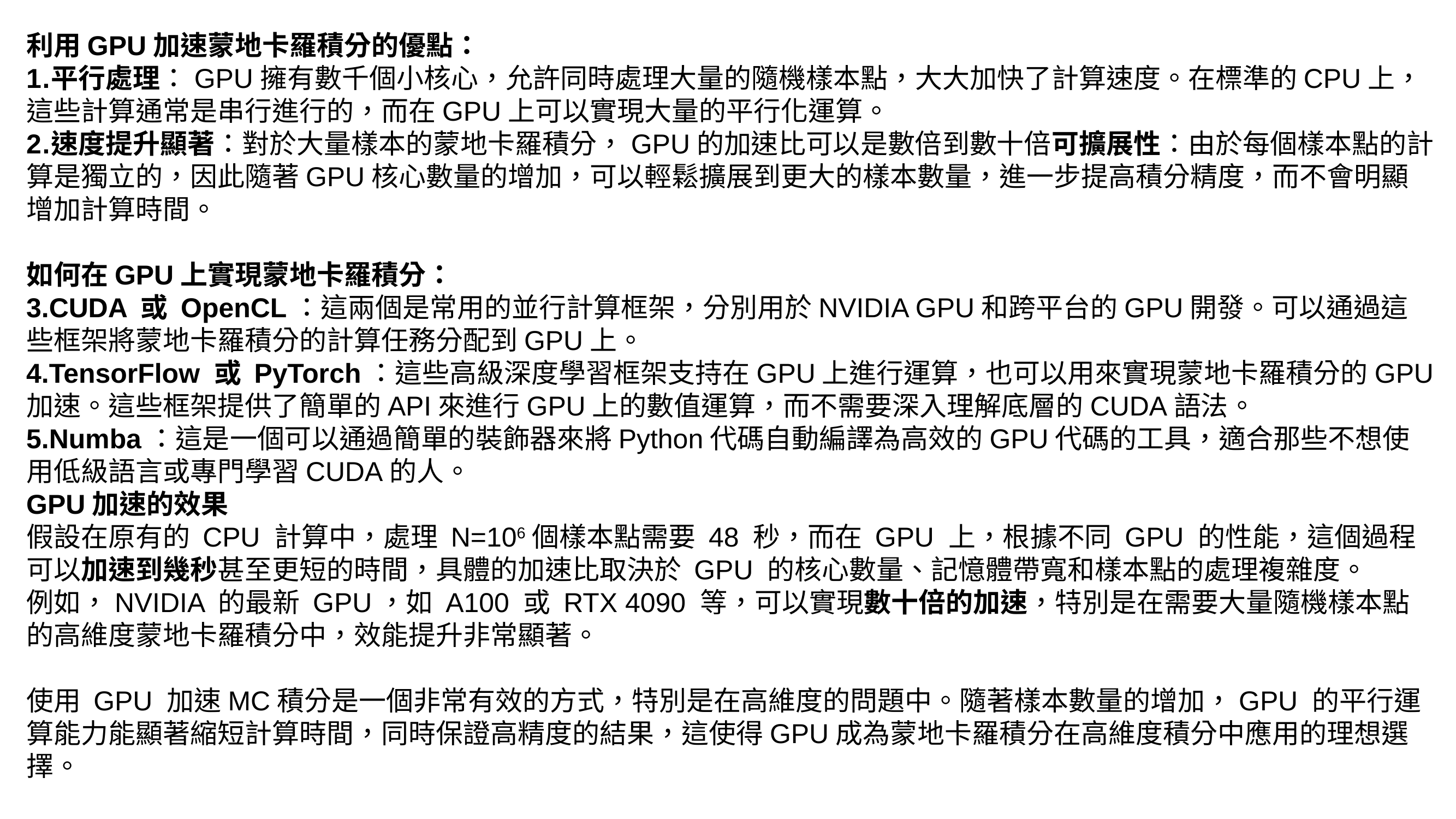

利用GPU加速蒙地卡羅積分的優點：
平行處理：GPU擁有數千個小核心，允許同時處理大量的隨機樣本點，大大加快了計算速度。在標準的CPU上，這些計算通常是串行進行的，而在GPU上可以實現大量的平行化運算。
速度提升顯著：對於大量樣本的蒙地卡羅積分，GPU的加速比可以是數倍到數十倍可擴展性：由於每個樣本點的計算是獨立的，因此隨著GPU核心數量的增加，可以輕鬆擴展到更大的樣本數量，進一步提高積分精度，而不會明顯增加計算時間。

如何在GPU上實現蒙地卡羅積分：
CUDA 或 OpenCL：這兩個是常用的並行計算框架，分別用於NVIDIA GPU和跨平台的GPU開發。可以通過這些框架將蒙地卡羅積分的計算任務分配到GPU上。
TensorFlow 或 PyTorch：這些高級深度學習框架支持在GPU上進行運算，也可以用來實現蒙地卡羅積分的GPU加速。這些框架提供了簡單的API來進行GPU上的數值運算，而不需要深入理解底層的CUDA語法。
Numba：這是一個可以通過簡單的裝飾器來將Python代碼自動編譯為高效的GPU代碼的工具，適合那些不想使用低級語言或專門學習CUDA的人。
GPU加速的效果
假設在原有的 CPU 計算中，處理 N=106個樣本點需要 48 秒，而在 GPU 上，根據不同 GPU 的性能，這個過程可以加速到幾秒甚至更短的時間，具體的加速比取決於 GPU 的核心數量、記憶體帶寬和樣本點的處理複雜度。
例如，NVIDIA 的最新 GPU，如 A100 或 RTX 4090 等，可以實現數十倍的加速，特別是在需要大量隨機樣本點的高維度蒙地卡羅積分中，效能提升非常顯著。

使用 GPU 加速MC積分是一個非常有效的方式，特別是在高維度的問題中。隨著樣本數量的增加，GPU 的平行運算能力能顯著縮短計算時間，同時保證高精度的結果，這使得GPU成為蒙地卡羅積分在高維度積分中應用的理想選擇。